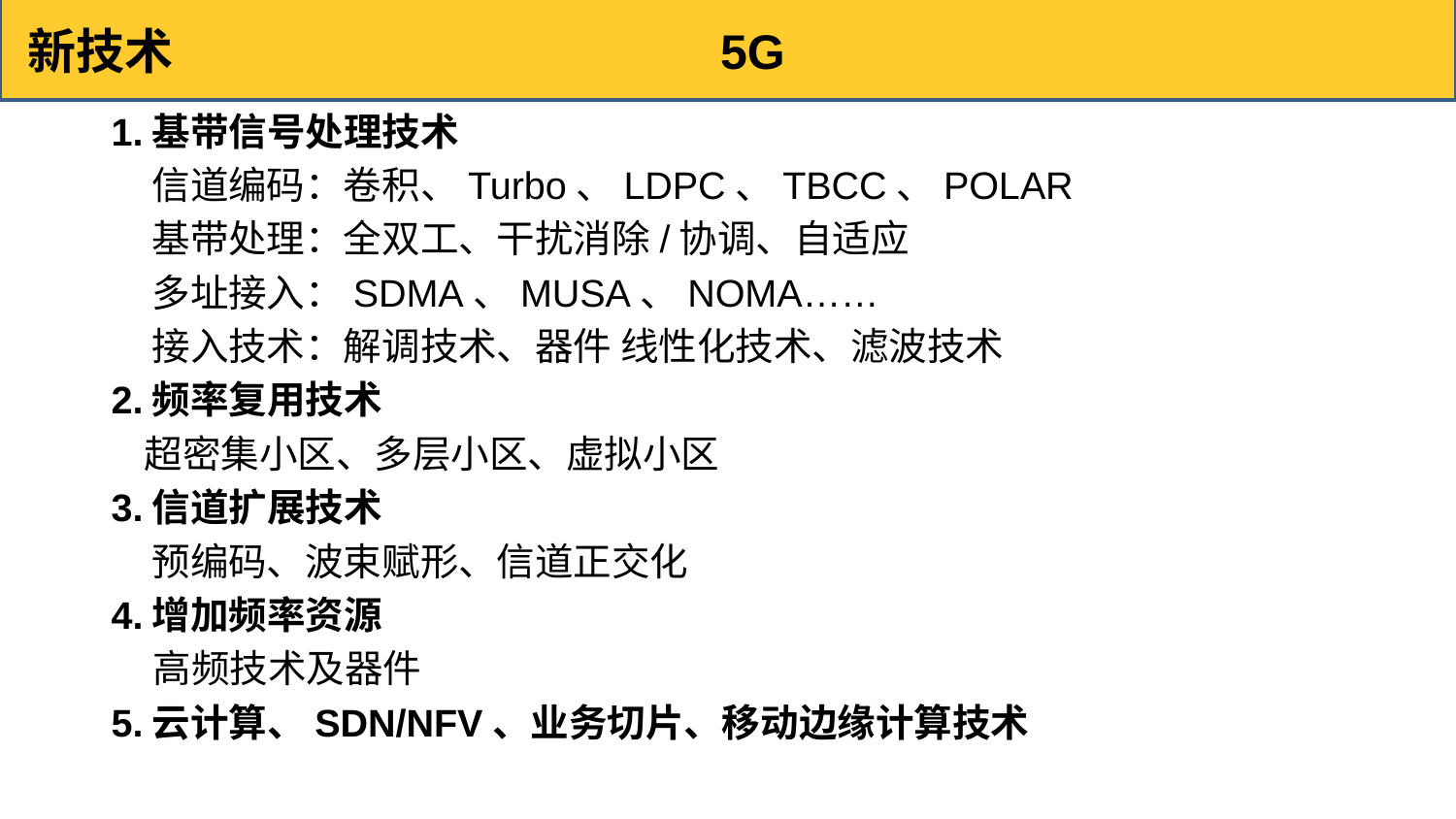

新技术                                                 5G

 1.基带信号处理技术
     信道编码：卷积、Turbo、LDPC、TBCC、POLAR
     基带处理：全双工、干扰消除/协调、自适应
     多址接入：SDMA、MUSA、NOMA……
     接入技术：解调技术、器件 线性化技术、滤波技术
 2.频率复用技术
    超密集小区、多层小区、虚拟小区
 3.信道扩展技术
     预编码、波束赋形、信道正交化
 4.增加频率资源
     高频技术及器件
 5.云计算、SDN/NFV、业务切片、移动边缘计算技术

45